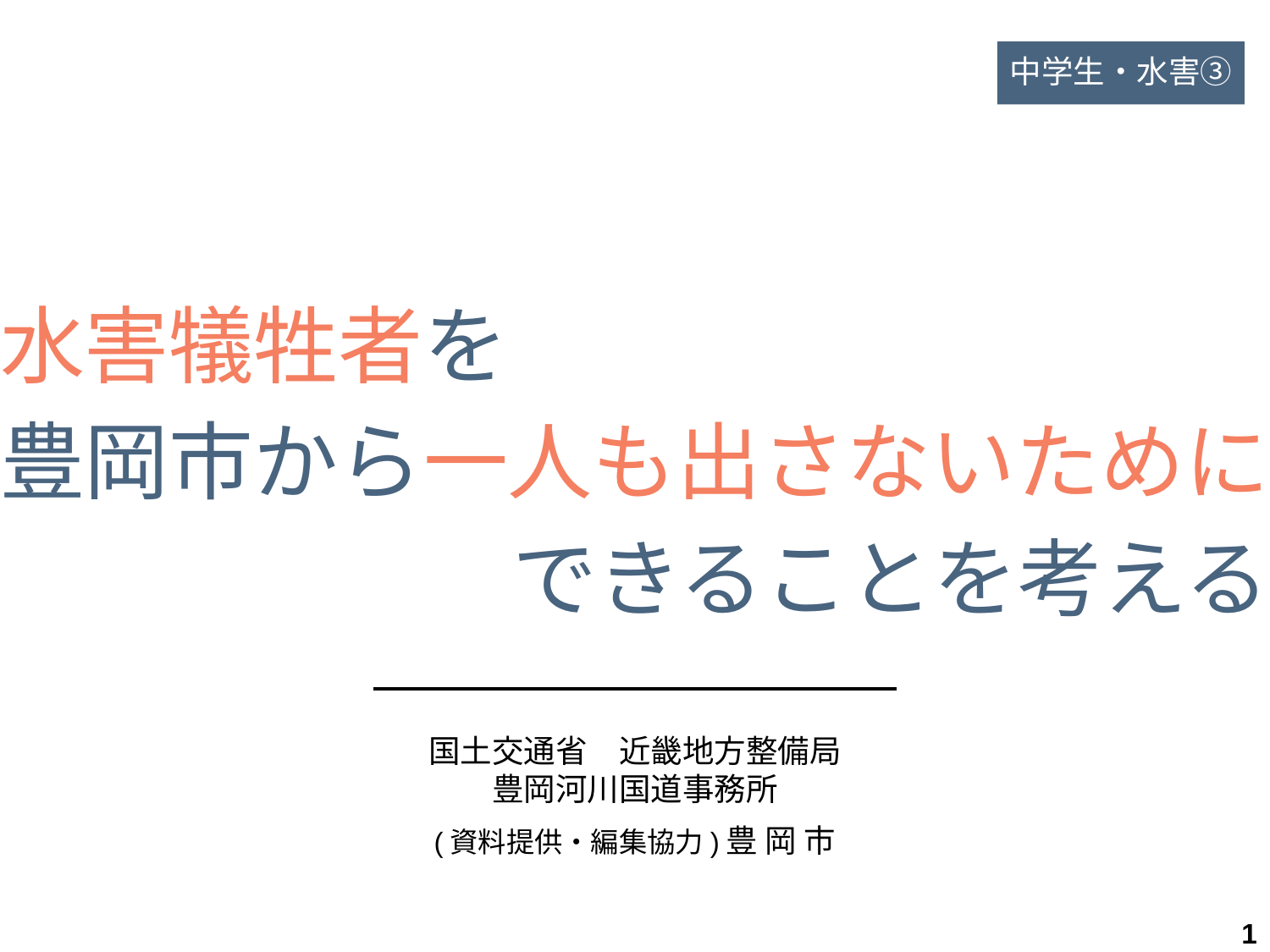

中学生・水害③
水害犠牲者を
豊岡市から一人も出さないために
できることを考える
国土交通省　近畿地方整備局
豊岡河川国道事務所
(資料提供・編集協力)豊 岡 市
1